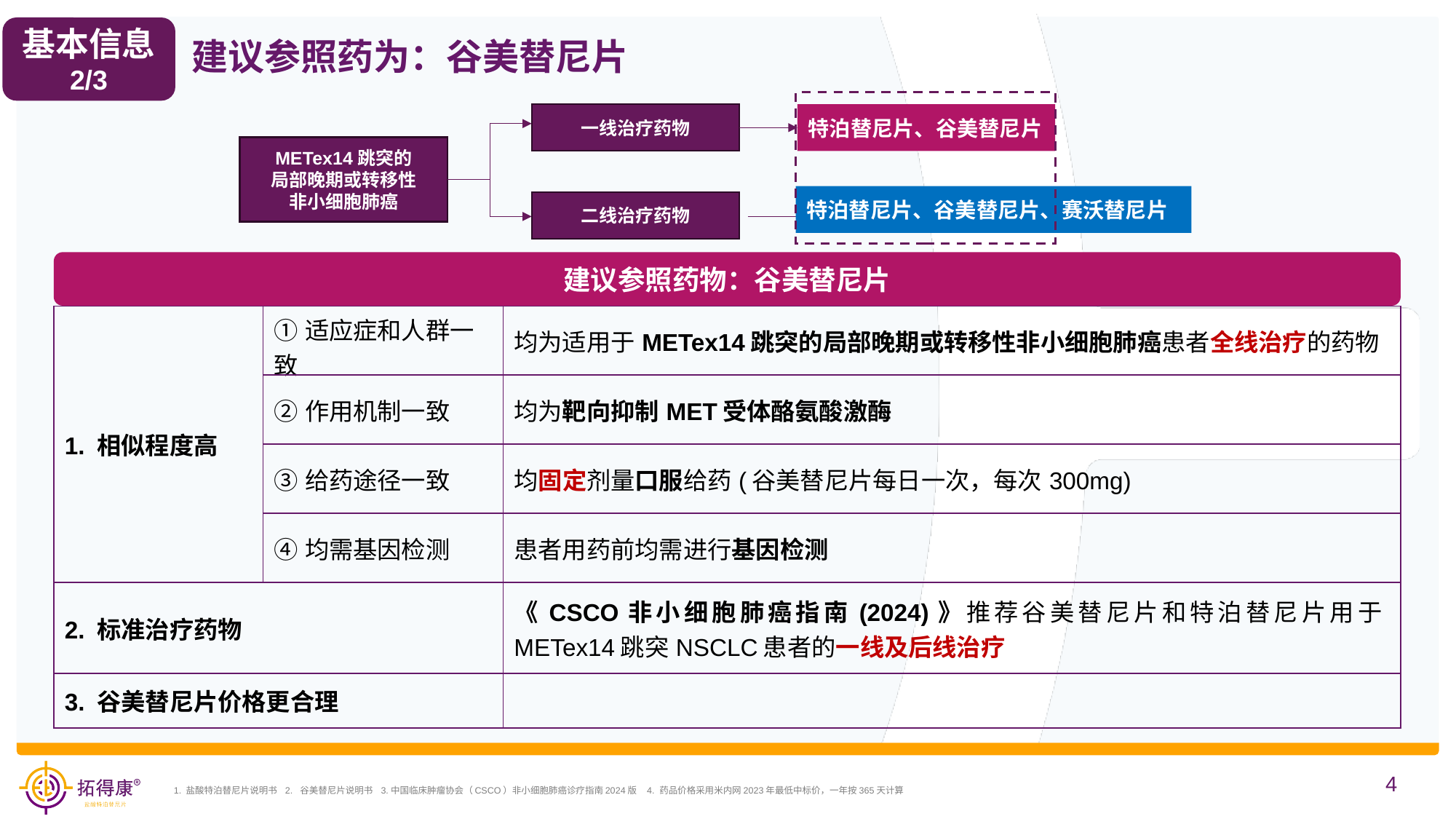

基本信息
2/3
建议参照药为：谷美替尼片

一线治疗药物
特泊替尼片、谷美替尼片
METex14跳突的
局部晚期或转移性
非小细胞肺癌
特泊替尼片、谷美替尼片、赛沃替尼片
二线治疗药物
建议参照药物：谷美替尼片
| 1. 相似程度高 | ①适应症和人群一致 | 均为适用于METex14跳突的局部晚期或转移性非小细胞肺癌患者全线治疗的药物 |
| --- | --- | --- |
|  | ②作用机制一致 | 均为靶向抑制MET受体酪氨酸激酶 |
|  | ③给药途径一致 | 均固定剂量口服给药(谷美替尼片每日一次，每次300mg) |
|  | ④均需基因检测 | 患者用药前均需进行基因检测 |
| 2. 标准治疗药物 |  | 《CSCO非小细胞肺癌指南(2024)》推荐谷美替尼片和特泊替尼片用于METex14跳突NSCLC患者的一线及后线治疗 |
| 3. 谷美替尼片价格更合理 |  |  |

4
1. 盐酸特泊替尼片说明书   2.  谷美替尼片说明书   3.中国临床肿瘤协会（CSCO）非小细胞肺癌诊疗指南2024版    4. 药品价格采用米内网2023年最低中标价，一年按365天计算